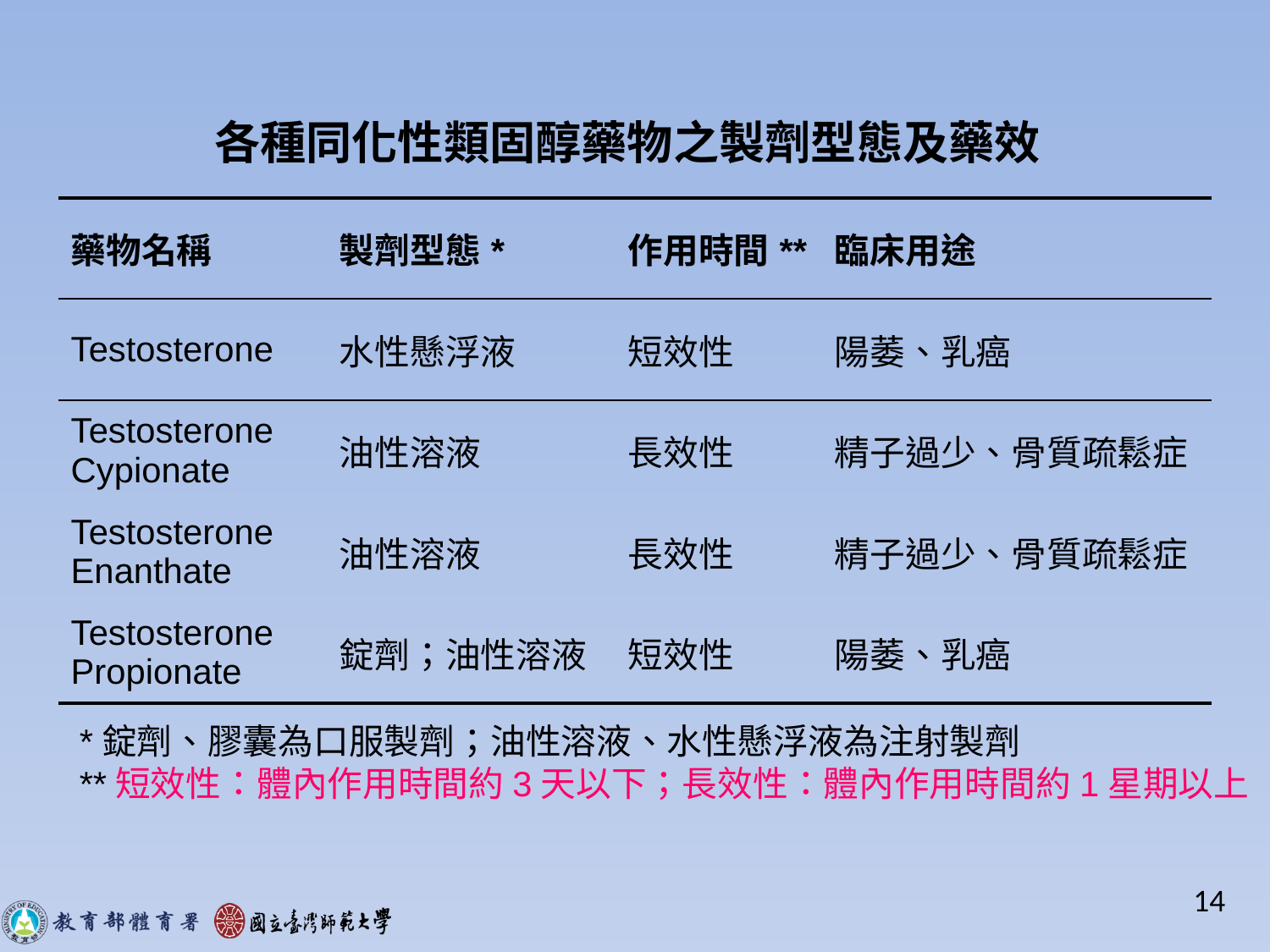

# 各種同化性類固醇藥物之製劑型態及藥效
| 藥物名稱 | 製劑型態\* | 作用時間\*\* | 臨床用途 |
| --- | --- | --- | --- |
| Testosterone | 水性懸浮液 | 短效性 | 陽萎、乳癌 |
| Testosterone Cypionate | 油性溶液 | 長效性 | 精子過少、骨質疏鬆症 |
| Testosterone Enanthate | 油性溶液 | 長效性 | 精子過少、骨質疏鬆症 |
| Testosterone Propionate | 錠劑；油性溶液 | 短效性 | 陽萎、乳癌 |
*錠劑、膠囊為口服製劑；油性溶液、水性懸浮液為注射製劑
**短效性：體內作用時間約3天以下；長效性：體內作用時間約1星期以上
14